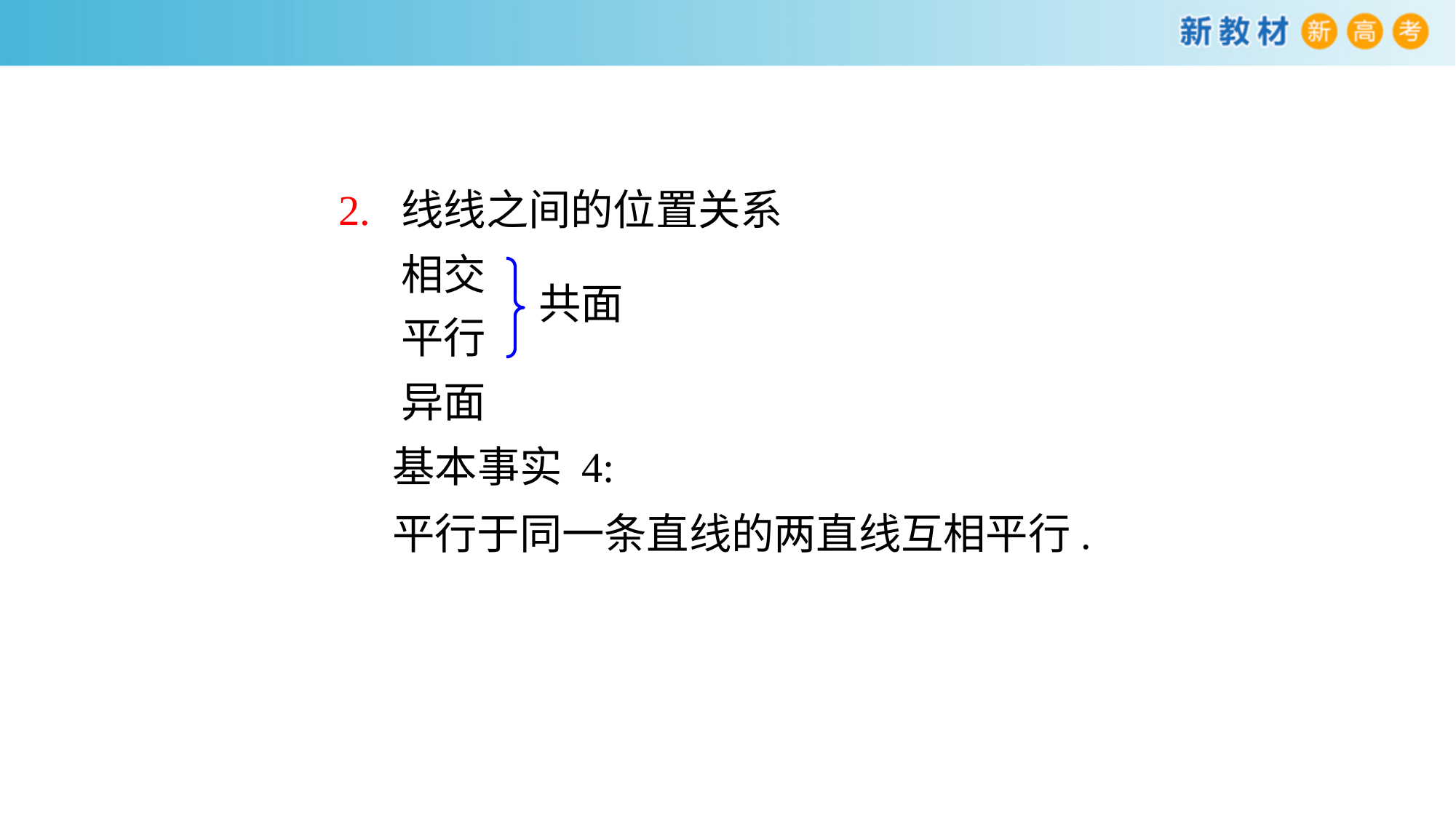

2.  线线之间的位置关系
相交

共面
平行
异面
基本事实 4:
平行于同一条直线的两直线互相平行.